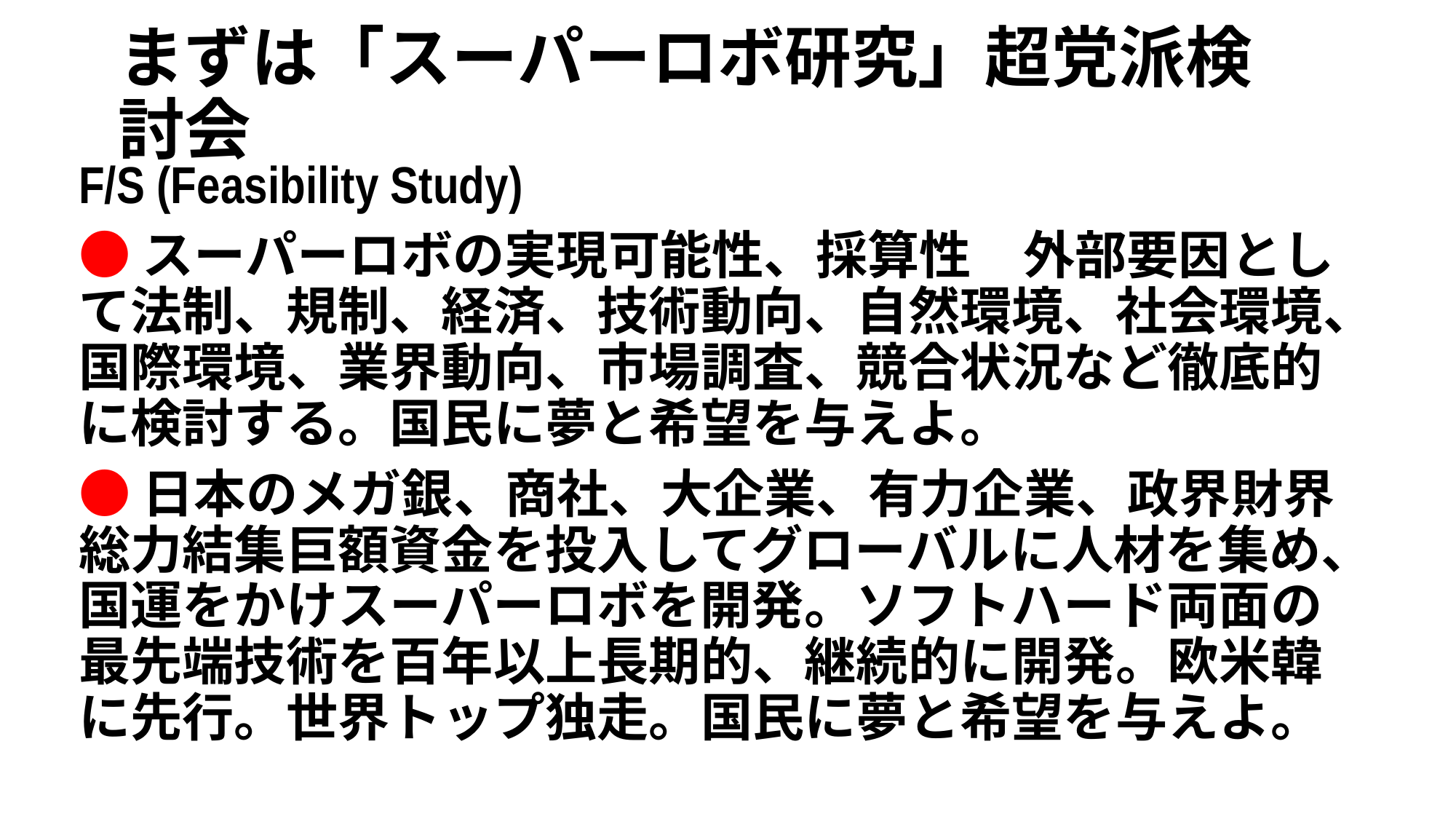

# まずは「スーパーロボ研究」超党派検討会
F/S (Feasibility Study)
●スーパーロボの実現可能性、採算性　外部要因として法制、規制、経済、技術動向、自然環境、社会環境、国際環境、業界動向、市場調査、競合状況など徹底的に検討する。国民に夢と希望を与えよ。
●日本のメガ銀、商社、大企業、有力企業、政界財界総力結集巨額資金を投入してグローバルに人材を集め、国運をかけスーパーロボを開発。ソフトハード両面の最先端技術を百年以上長期的、継続的に開発。欧米韓に先行。世界トップ独走。国民に夢と希望を与えよ。